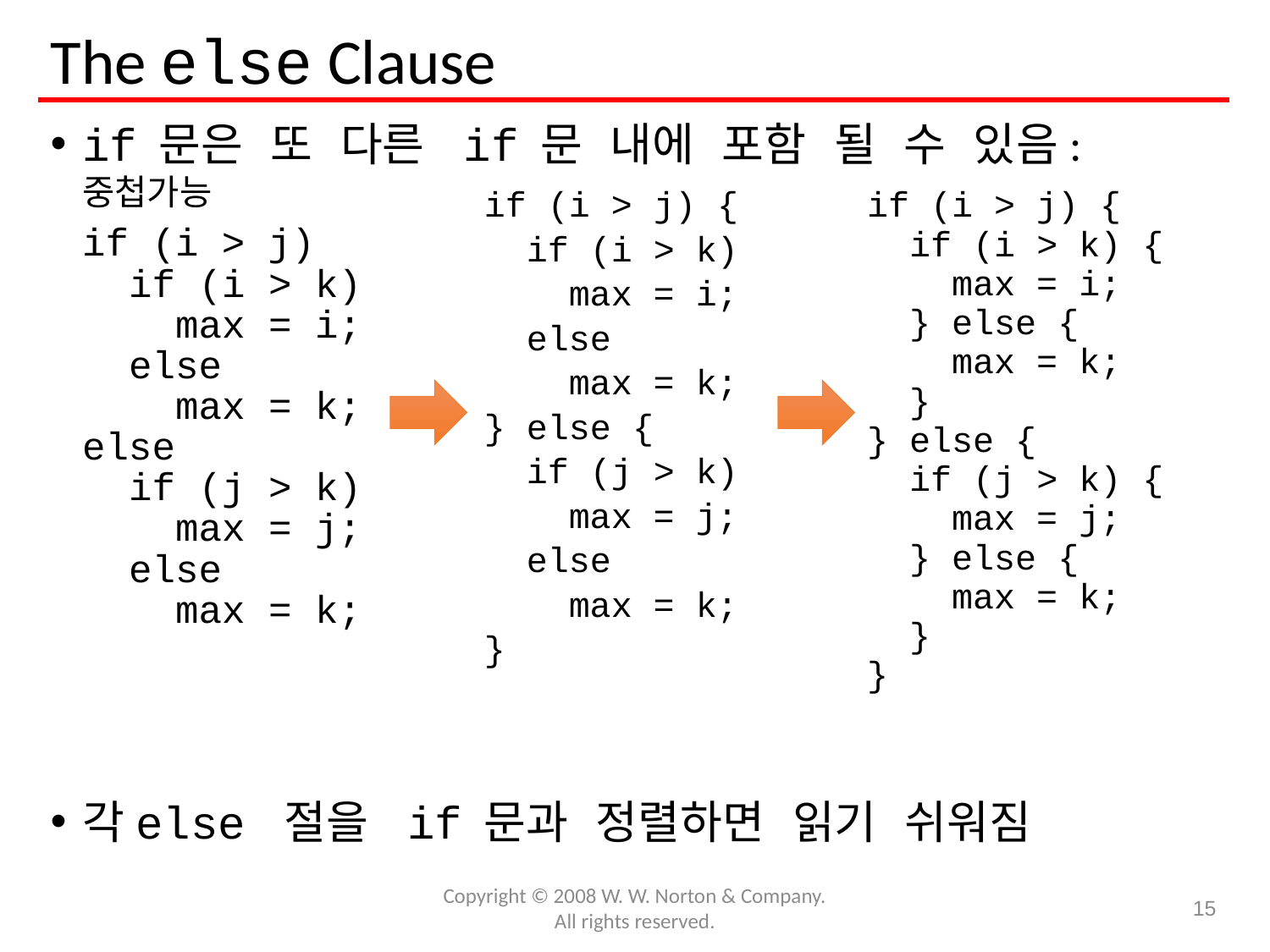

# The else Clause
if 문은 또 다른 if 문 내에 포함 될 수 있음: 중첩가능
	if (i > j)
	  if (i > k)
	    max = i;
	  else
	    max = k;
	else
	  if (j > k)
	    max = j;
	  else
	    max = k;

각else 절을 if 문과 정렬하면 읽기 쉬워짐

if (i > j) {
  if (i > k)
    max = i;
  else
    max = k;
} else {
  if (j > k)
    max = j;
  else
    max = k;
}
if (i > j) {
  if (i > k) {
    max = i;
  } else {
    max = k;
  }
} else {
  if (j > k) {
    max = j;
  } else {
    max = k;
  }
}

Copyright © 2008 W. W. Norton & Company.
All rights reserved.
15